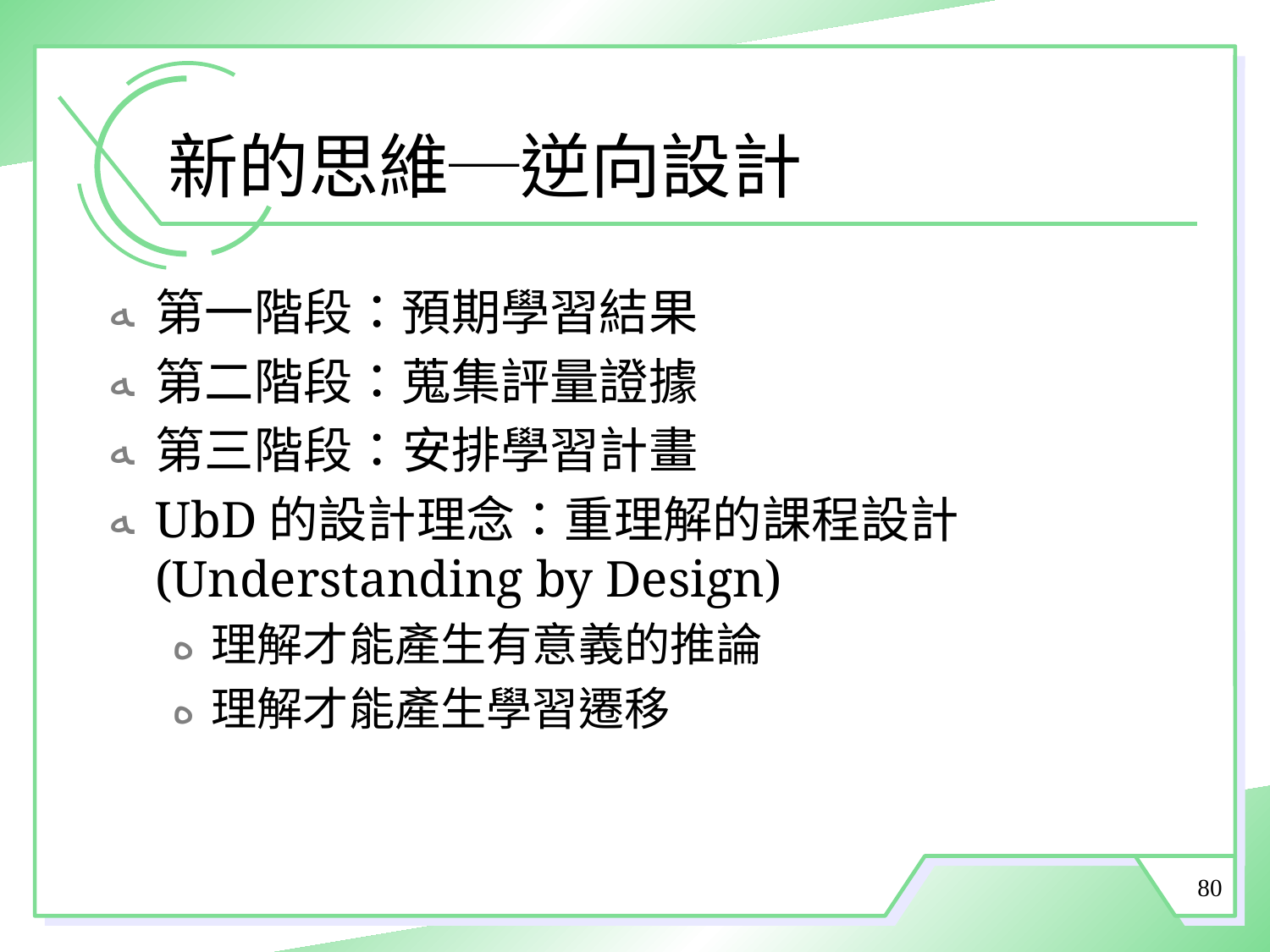

# 新的思維─逆向設計
第一階段：預期學習結果
第二階段：蒐集評量證據
第三階段：安排學習計畫
UbD的設計理念：重理解的課程設計(Understanding by Design)
理解才能產生有意義的推論
理解才能產生學習遷移
80